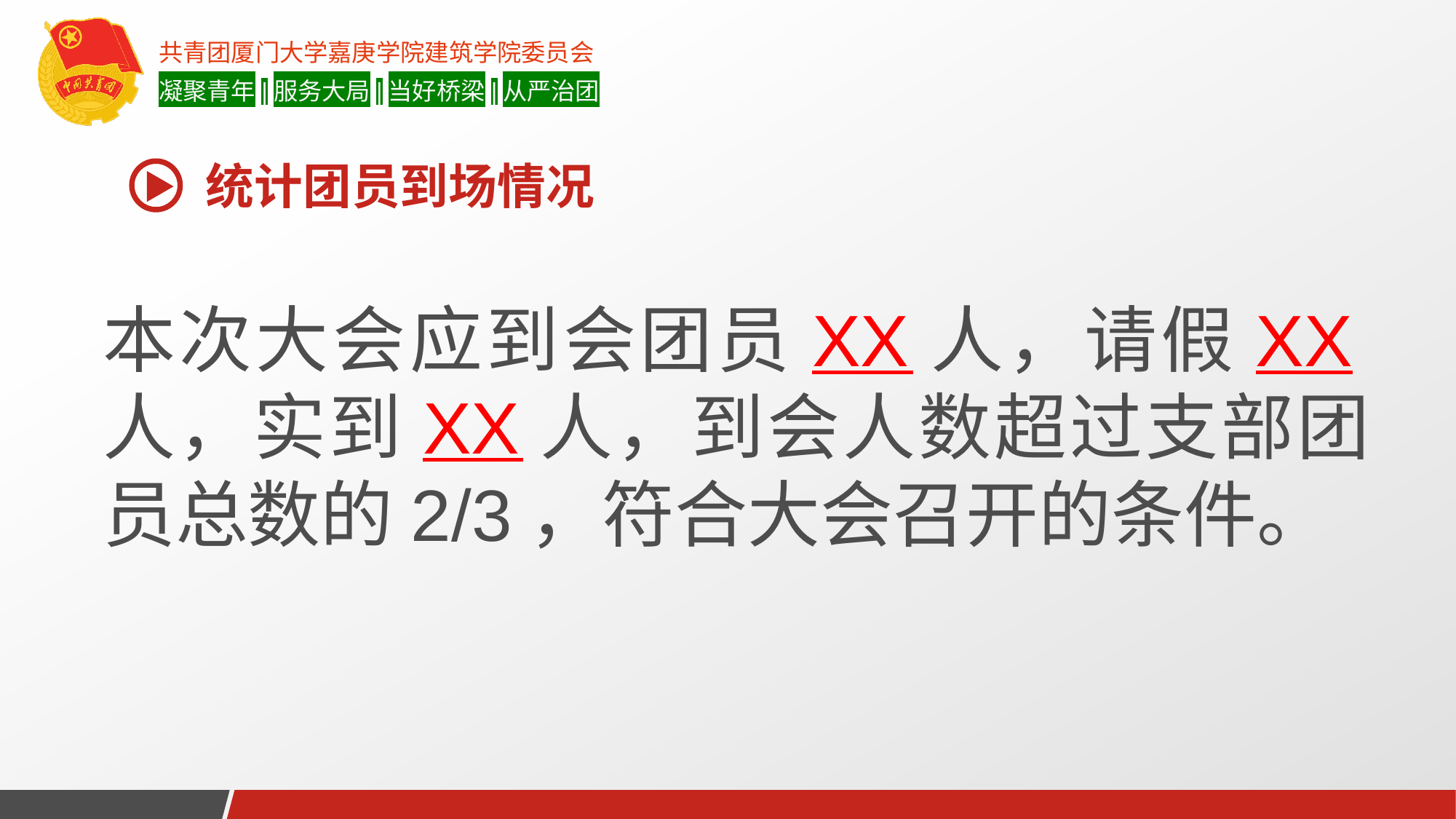

统计团员到场情况

本次大会应到会团员XX人，请假XX人，实到XX人，到会人数超过支部团员总数的2/3，符合大会召开的条件。